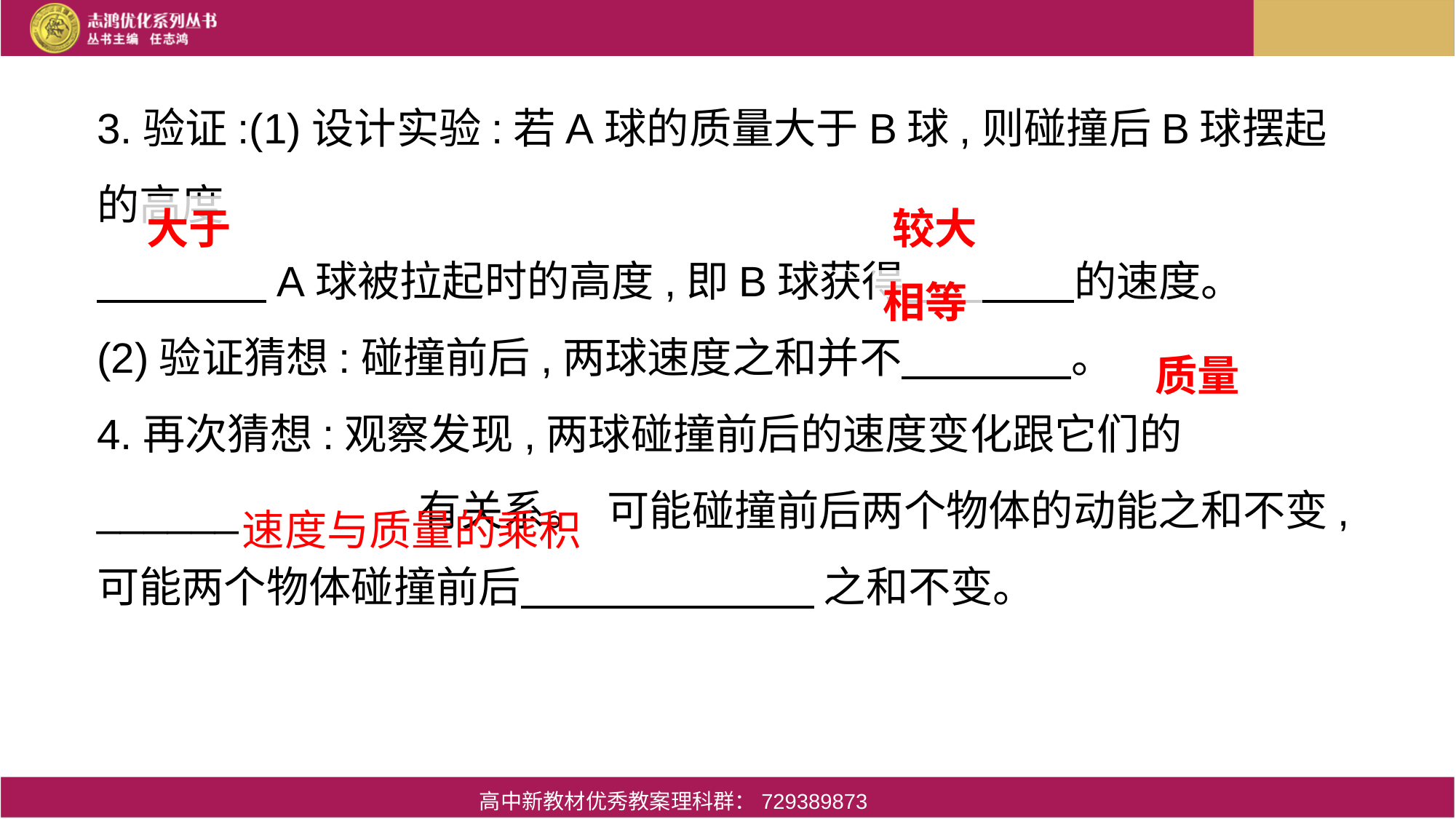

3.验证:(1)设计实验:若A球的质量大于B球,则碰撞后B球摆起的高度
　　　　A球被拉起时的高度,即B球获得　　　　的速度。
(2)验证猜想:碰撞前后,两球速度之和并不　　　　。
4.再次猜想:观察发现,两球碰撞前后的速度变化跟它们的______　　　　有关系。  可能碰撞前后两个物体的动能之和不变,可能两个物体碰撞前后                                之和不变。
大于
较大
相等
质量
速度与质量的乘积